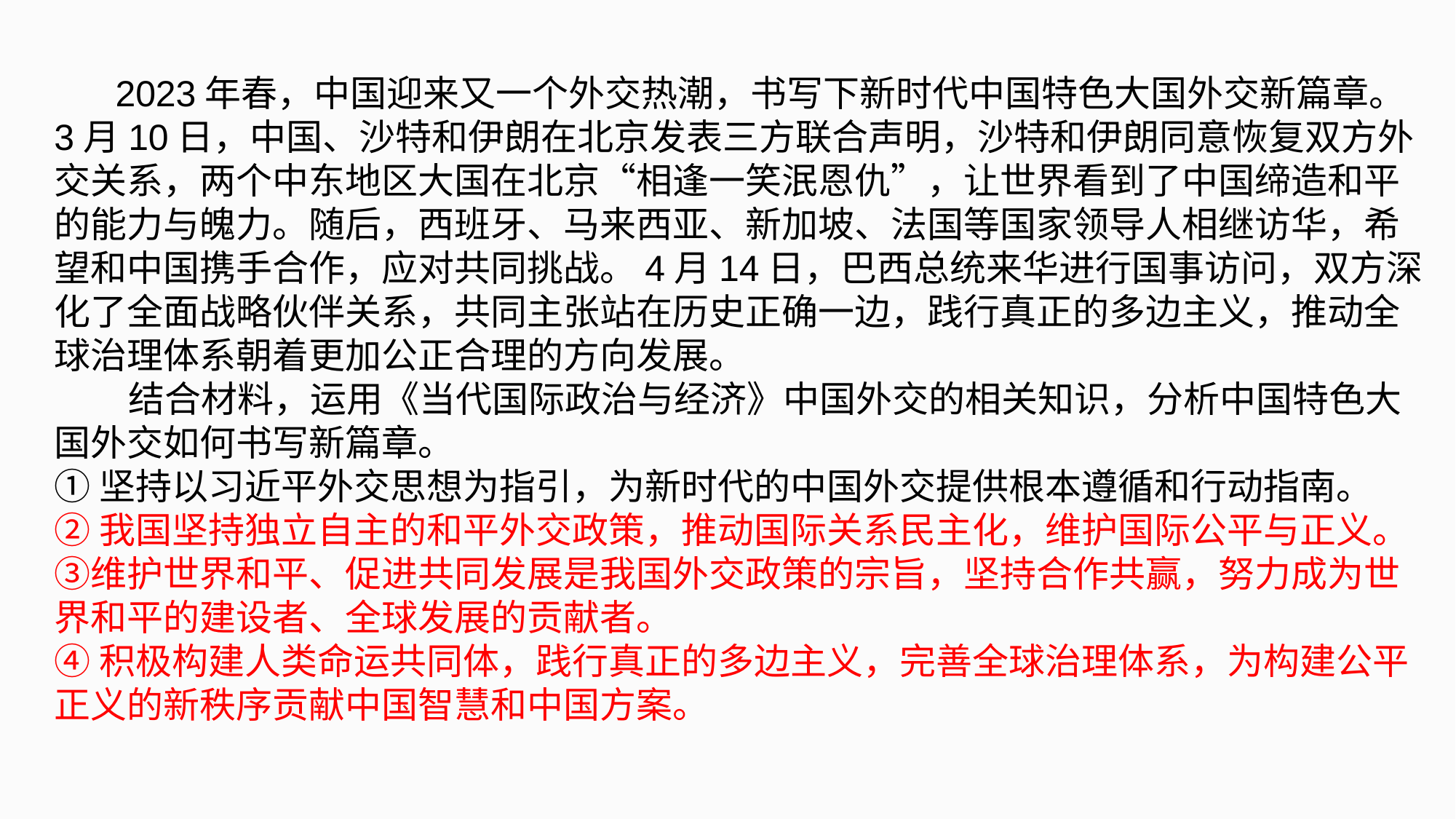

2023年春，中国迎来又一个外交热潮，书写下新时代中国特色大国外交新篇章。3月10日，中国、沙特和伊朗在北京发表三方联合声明，沙特和伊朗同意恢复双方外交关系，两个中东地区大国在北京“相逢一笑泯恩仇”，让世界看到了中国缔造和平的能力与魄力。随后，西班牙、马来西亚、新加坡、法国等国家领导人相继访华，希望和中国携手合作，应对共同挑战。4月14日，巴西总统来华进行国事访问，双方深化了全面战略伙伴关系，共同主张站在历史正确一边，践行真正的多边主义，推动全球治理体系朝着更加公正合理的方向发展。        结合材料，运用《当代国际政治与经济》中国外交的相关知识，分析中国特色大国外交如何书写新篇章。①坚持以习近平外交思想为指引，为新时代的中国外交提供根本遵循和行动指南。
②我国坚持独立自主的和平外交政策，推动国际关系民主化，维护国际公平与正义。③维护世界和平、促进共同发展是我国外交政策的宗旨，坚持合作共赢，努力成为世界和平的建设者、全球发展的贡献者。
④积极构建人类命运共同体，践行真正的多边主义，完善全球治理体系，为构建公平正义的新秩序贡献中国智慧和中国方案。